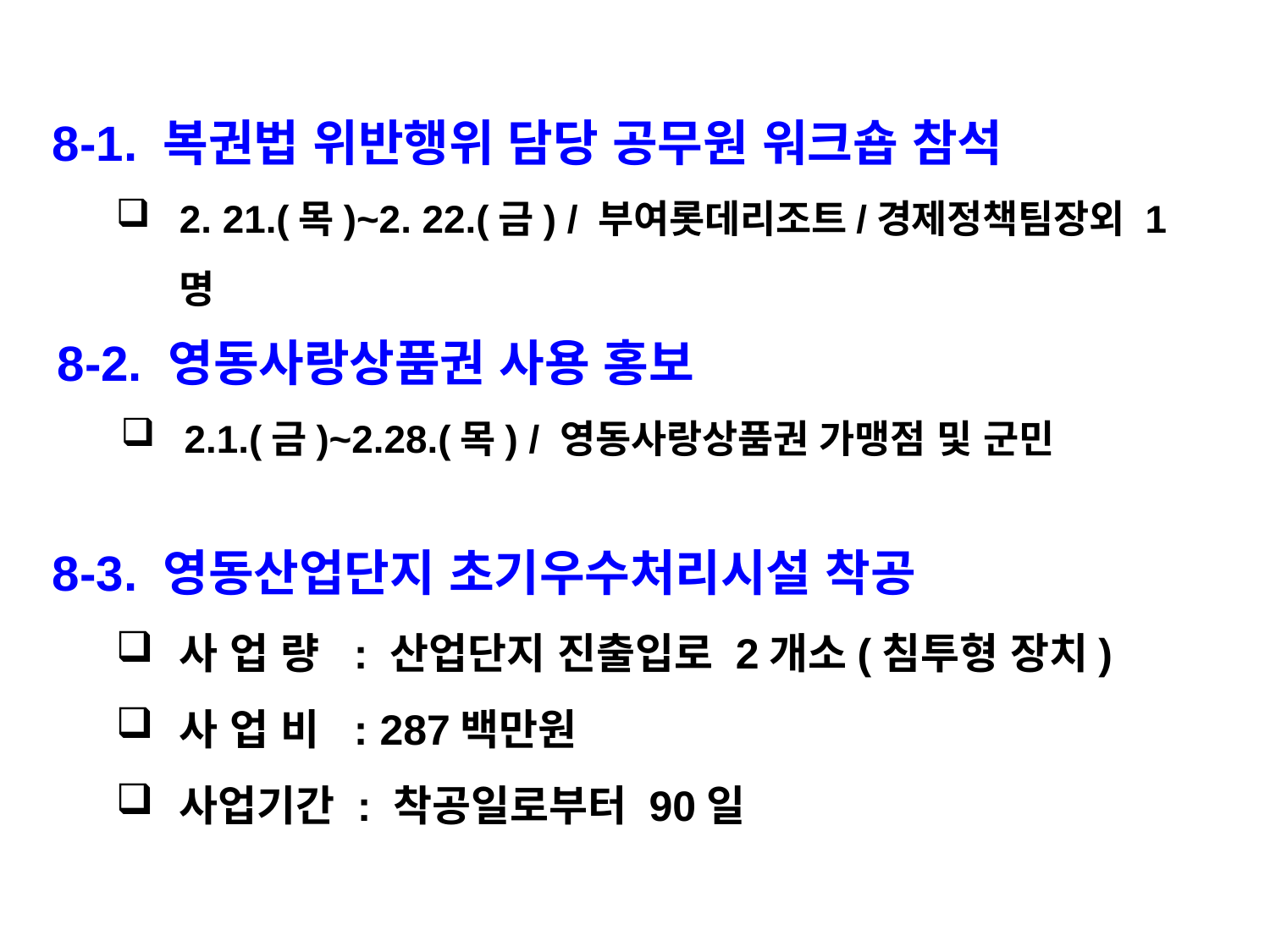

8-1. 복권법 위반행위 담당 공무원 워크숍 참석
2. 21.(목)~2. 22.(금) / 부여롯데리조트/경제정책팀장외 1명
8-2. 영동사랑상품권 사용 홍보
2.1.(금)~2.28.(목) / 영동사랑상품권 가맹점 및 군민
8-3. 영동산업단지 초기우수처리시설 착공
사 업 량  : 산업단지 진출입로 2개소(침투형 장치)
사 업 비  : 287백만원
사업기간 : 착공일로부터 90일